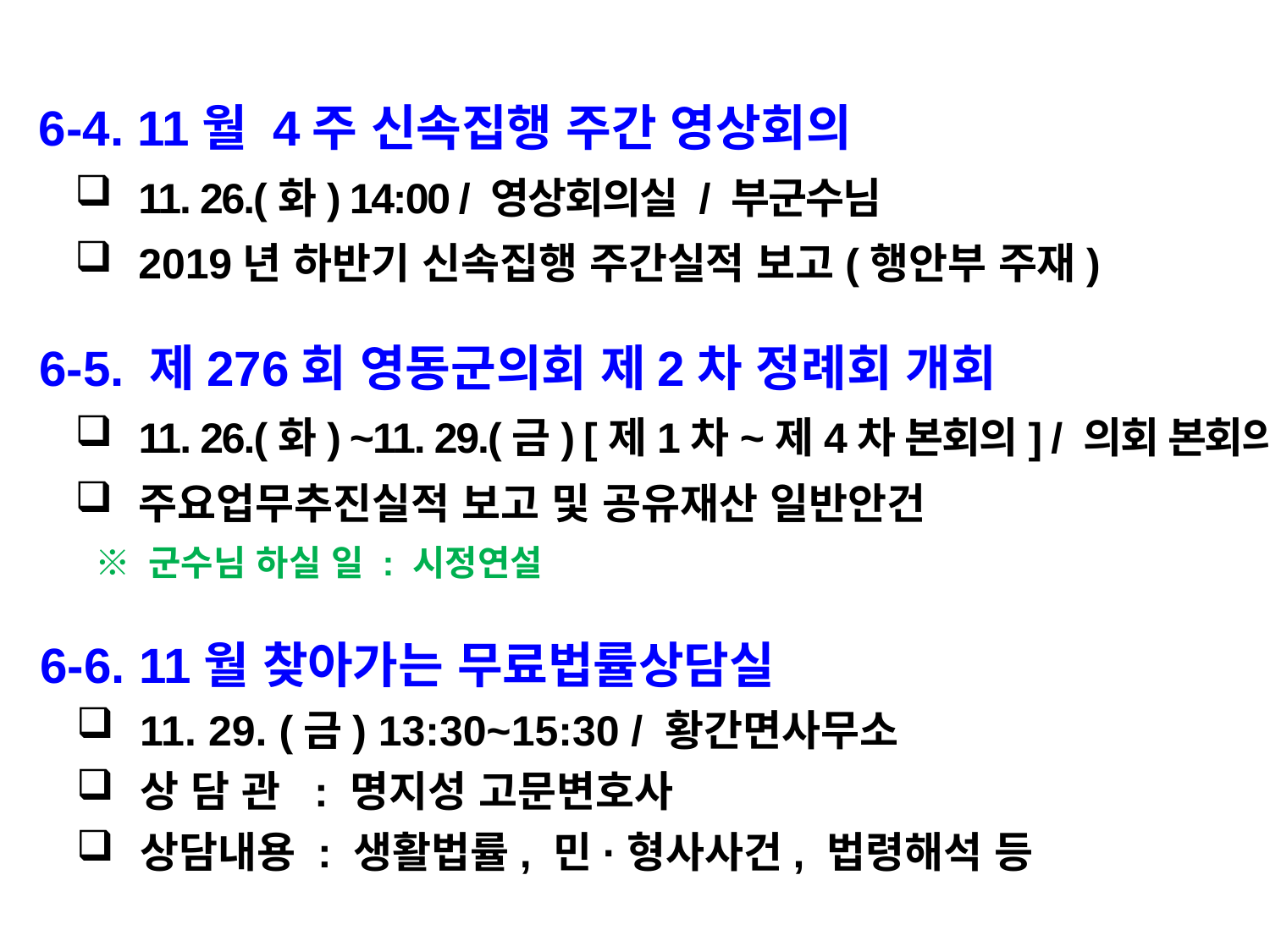

6-4. 11월 4주 신속집행 주간 영상회의
11. 26.(화) 14:00 / 영상회의실 / 부군수님
2019년 하반기 신속집행 주간실적 보고(행안부 주재)

  6-5. 제276회 영동군의회 제2차 정례회 개회
11. 26.(화) ~11. 29.(금) [제1차~제4차 본회의] / 의회 본회의장
주요업무추진실적 보고 및 공유재산 일반안건
  ※ 군수님 하실 일 : 시정연설

  6-6. 11월 찾아가는 무료법률상담실
11. 29. (금) 13:30~15:30 / 황간면사무소
상 담 관  : 명지성 고문변호사
상담내용 : 생활법률, 민·형사사건, 법령해석 등